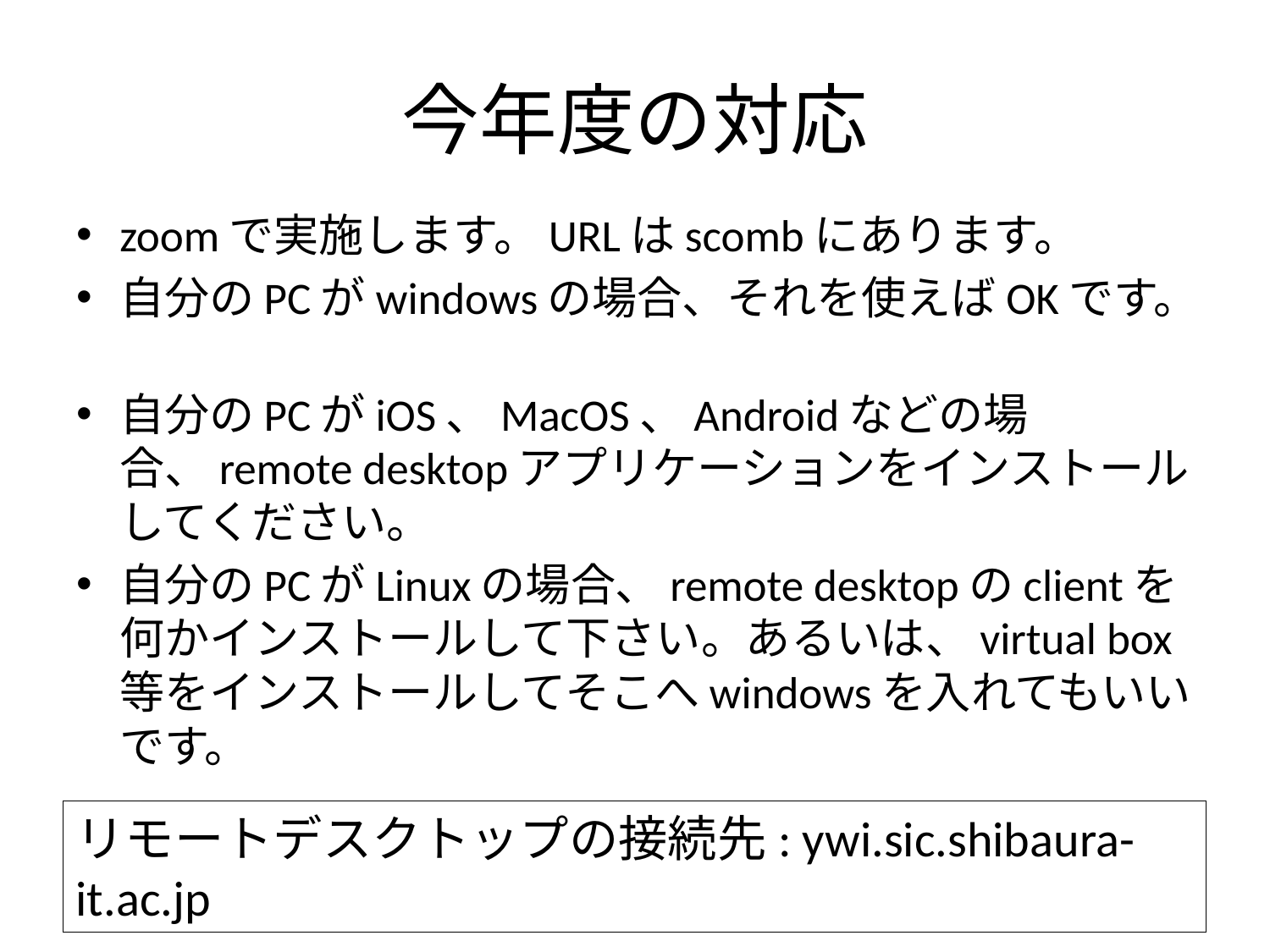

# 今年度の対応
zoomで実施します。URLはscombにあります。
自分のPCがwindowsの場合、それを使えばOKです。
自分のPCがiOS、MacOS、Androidなどの場合、remote desktopアプリケーションをインストールしてください。
自分のPCがLinuxの場合、remote desktopのclientを何かインストールして下さい。あるいは、virtual box等をインストールしてそこへwindowsを入れてもいいです。
リモートデスクトップの接続先: ywi.sic.shibaura-it.ac.jp